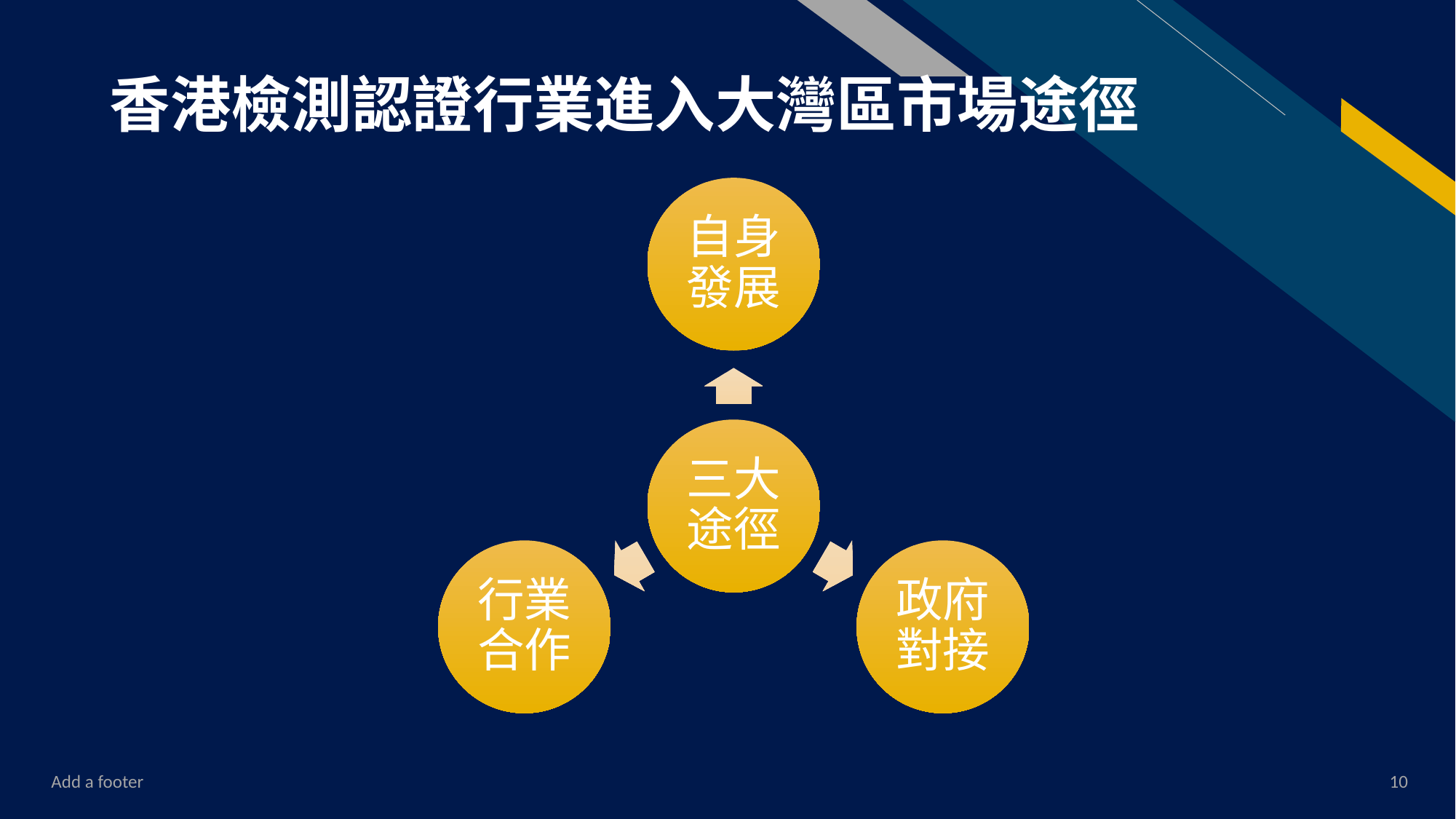

香港檢測認證行業進入大灣區市場途徑
三大途徑

自身發展

政府對接

行業合作
Add a footer
10